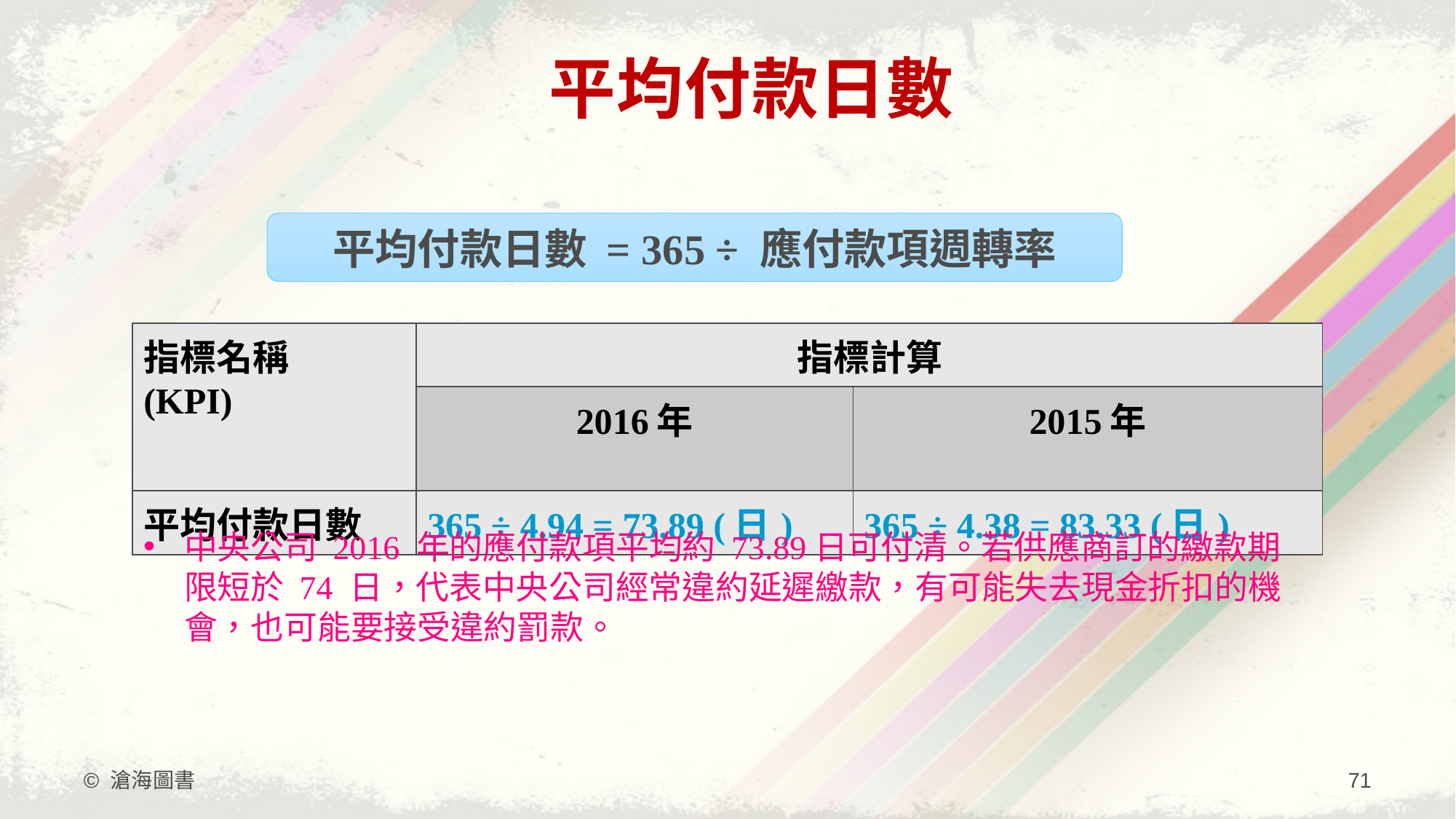

# 平均付款日數
平均付款日數 = 365 ÷ 應付款項週轉率
| 指標名稱 (KPI) | 指標計算 |  |
| --- | --- | --- |
|  | 2016年 | 2015年 |
| 平均付款日數 | 365 ÷ 4.94 = 73.89 (日) | 365 ÷ 4.38 = 83.33 (日) |
中央公司 2016 年的應付款項平均約 73.89日可付清。若供應商訂的繳款期限短於 74 日，代表中央公司經常違約延遲繳款，有可能失去現金折扣的機會，也可能要接受違約罰款。
© 滄海圖書
71